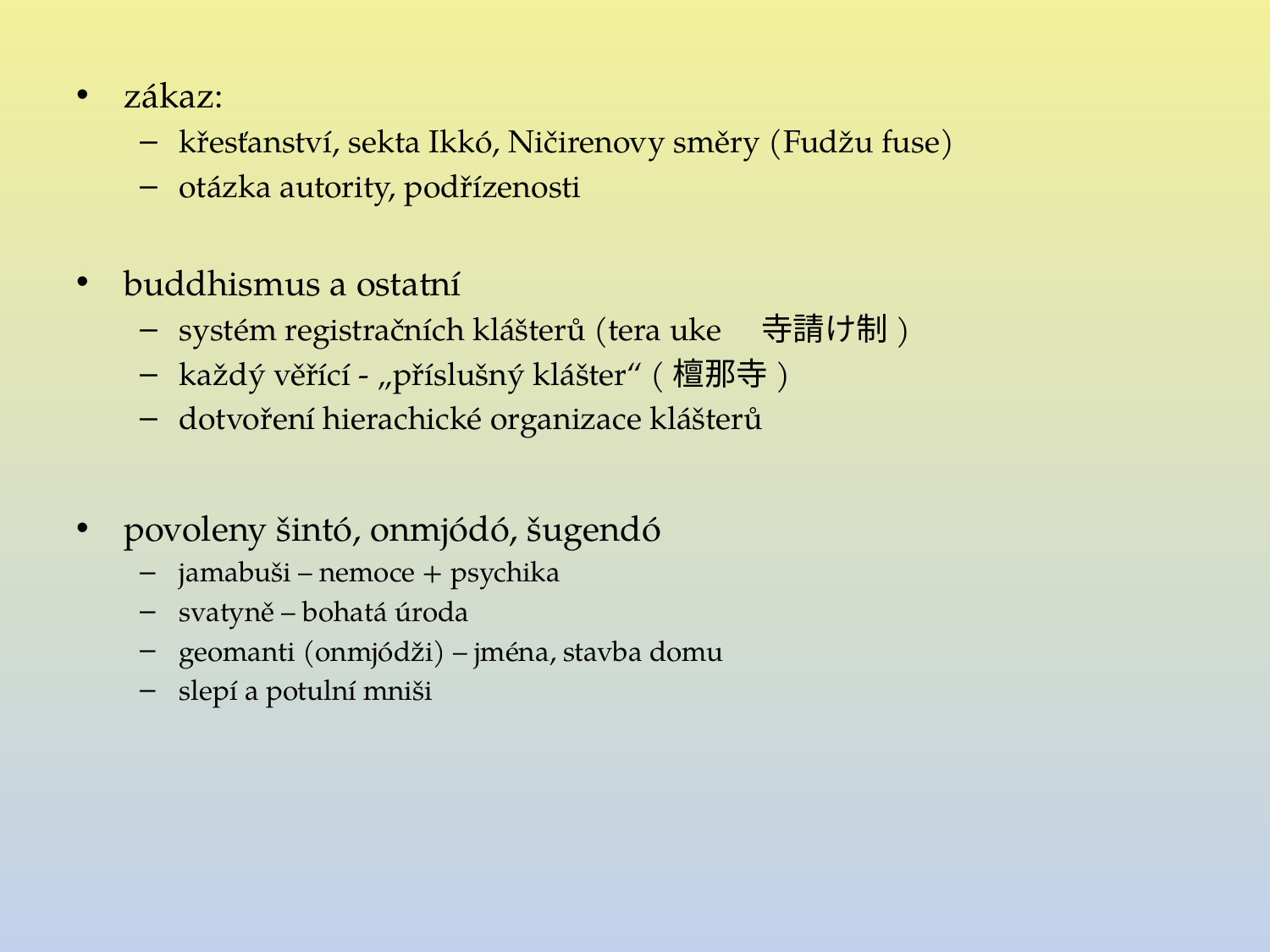

zákaz:
křesťanství, sekta Ikkó, Ničirenovy směry (Fudžu fuse)
otázka autority, podřízenosti

buddhismus a ostatní
systém registračních klášterů (tera uke　寺請け制)
každý věřící - „příslušný klášter“ (檀那寺)
dotvoření hierachické organizace klášterů

povoleny šintó, onmjódó, šugendó
jamabuši – nemoce + psychika
svatyně – bohatá úroda
geomanti (onmjódži) – jména, stavba domu
slepí a potulní mniši